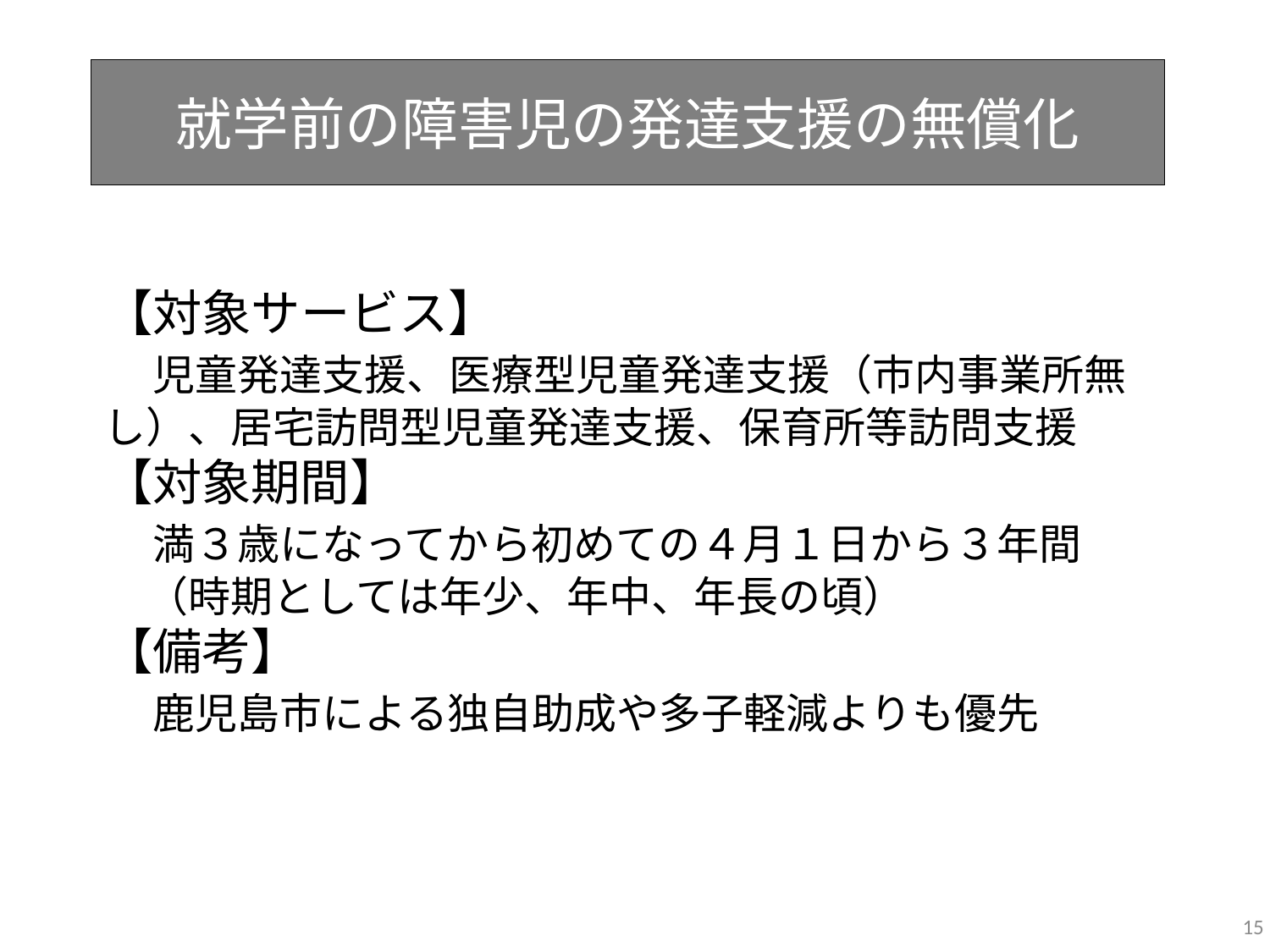

就学前の障害児の発達支援の無償化
【対象サービス】
　児童発達支援、医療型児童発達支援（市内事業所無し）、居宅訪問型児童発達支援、保育所等訪問支援
【対象期間】
　満３歳になってから初めての４月１日から３年間
　（時期としては年少、年中、年長の頃）
【備考】
　鹿児島市による独自助成や多子軽減よりも優先
15